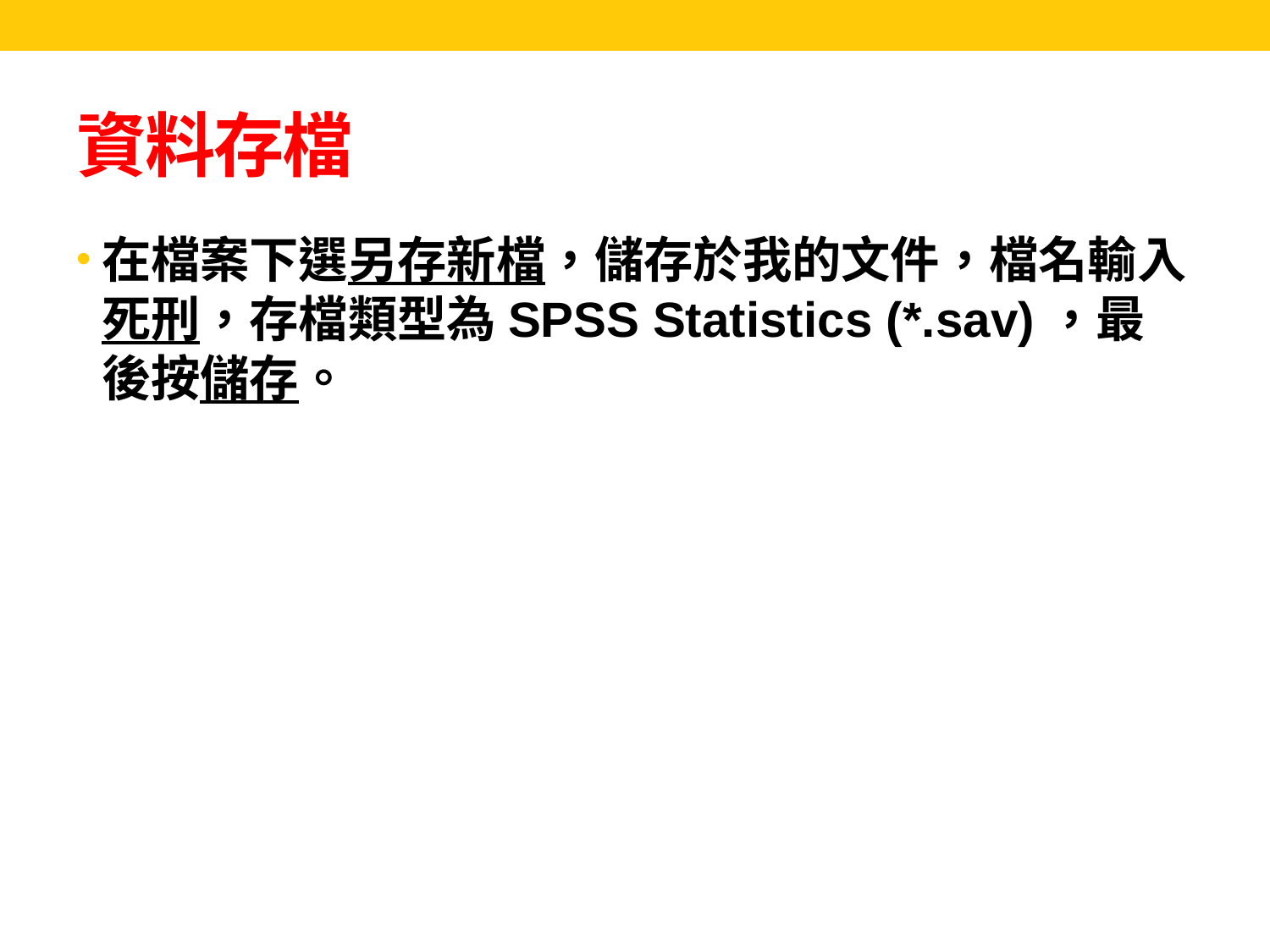

# 資料存檔
在檔案下選另存新檔，儲存於我的文件，檔名輸入死刑，存檔類型為SPSS Statistics (*.sav)，最後按儲存。